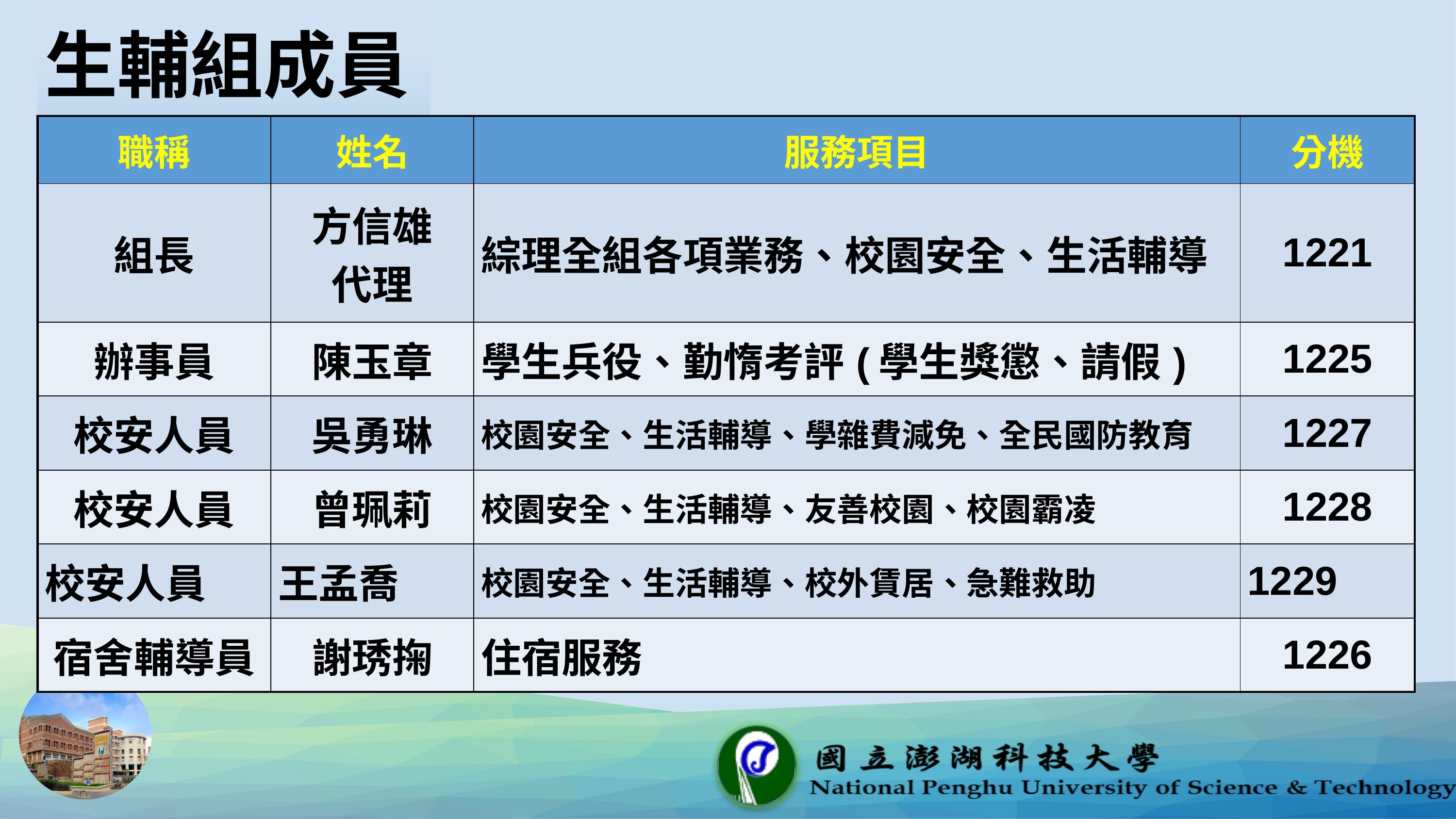

# 生輔組成員
| 職稱 | 姓名 | 服務項目 | 分機 |
| --- | --- | --- | --- |
| 組長 | 方信雄 代理 | 綜理全組各項業務、校園安全、生活輔導 | 1221 |
| 辦事員 | 陳玉章 | 學生兵役、勤惰考評(學生獎懲、請假) | 1225 |
| 校安人員 | 吳勇琳 | 校園安全、生活輔導、學雜費減免、全民國防教育 | 1227 |
| 校安人員 | 曾珮莉 | 校園安全、生活輔導、友善校園、校園霸凌 | 1228 |
| 校安人員 | 王孟喬 | 校園安全、生活輔導、校外賃居、急難救助 | 1229 |
| 宿舍輔導員 | 謝琇掬 | 住宿服務 | 1226 |
3